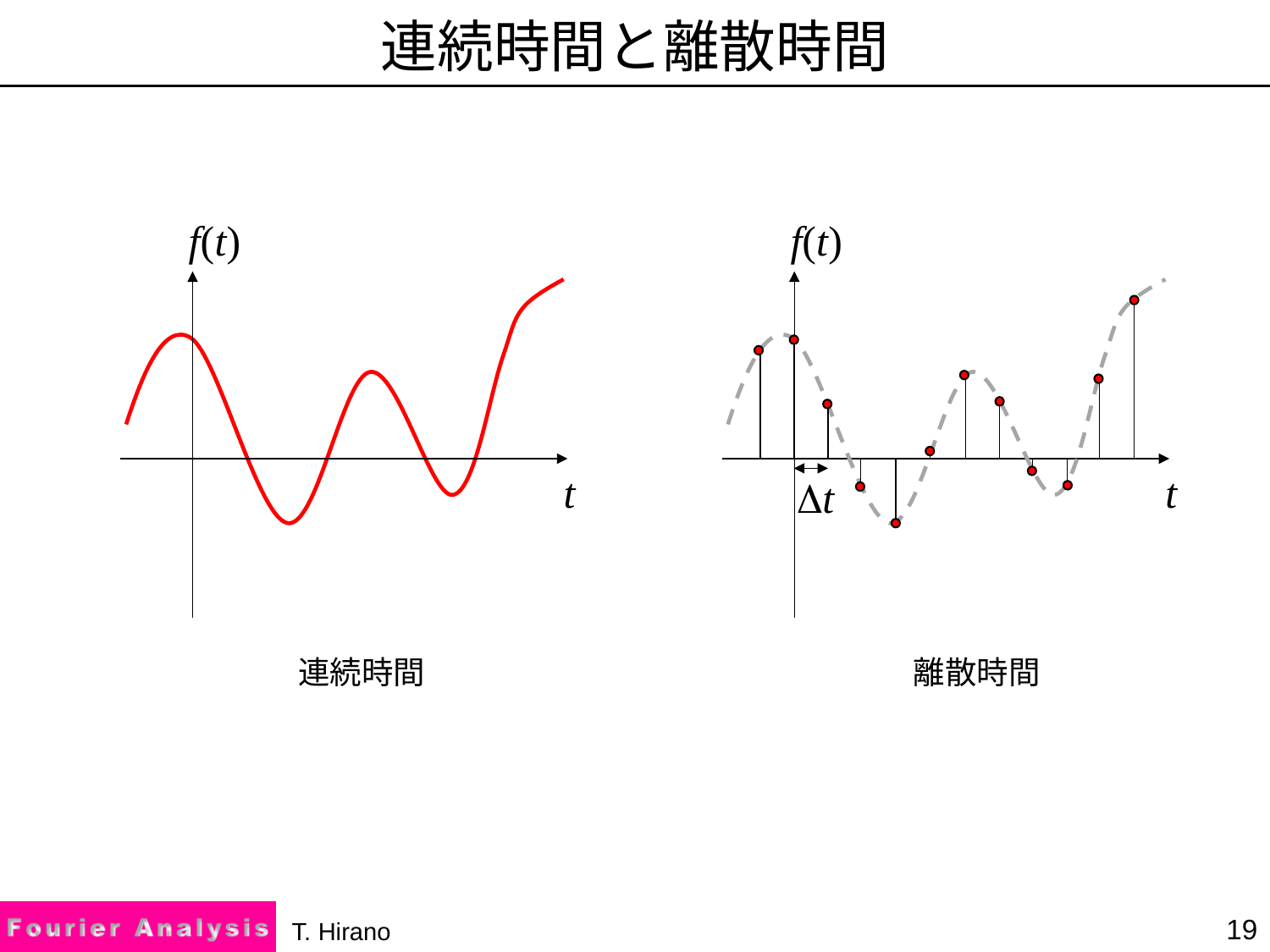

# 連続時間と離散時間
f(t)
f(t)

t
t
Δt

連続時間
離散時間